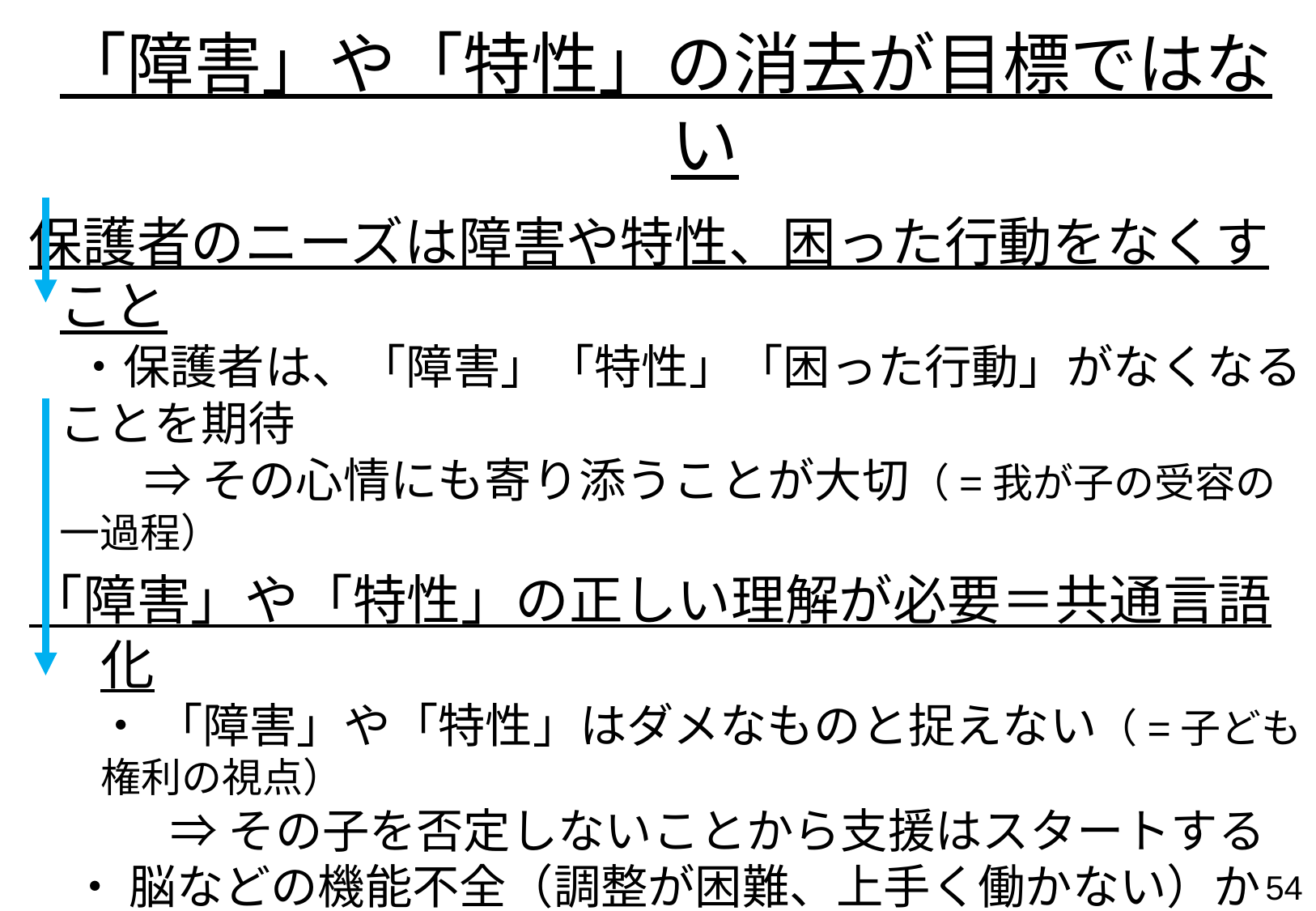

「障害」や「特性」の消去が目標ではない

保護者のニーズは障害や特性、困った行動をなくすこと
　・保護者は、「障害」「特性」「困った行動」がなくなることを期待
　　  ⇒ その心情にも寄り添うことが大切（=我が子の受容の一過程）
「障害」や「特性」の正しい理解が必要＝共通言語化
 　・ 「障害」や「特性」はダメなものと捉えない（=子ども権利の視点）
　　　⇒ その子を否定しないことから支援はスタートする
   ・ 脳などの機能不全（調整が困難、上手く働かない）から生じる「◯◯しづらさ」（支障）が根本にある
   ・ 保護者のしつけが原因ではなく、また、本人の怠惰でもない
「障害」や「特性」は配慮することで補われ、育てられる
　 ・ 子どもとして当たり前の生活や遊びの中で、合理的配慮　（個別の環境調整と関わり）をして育てる
54